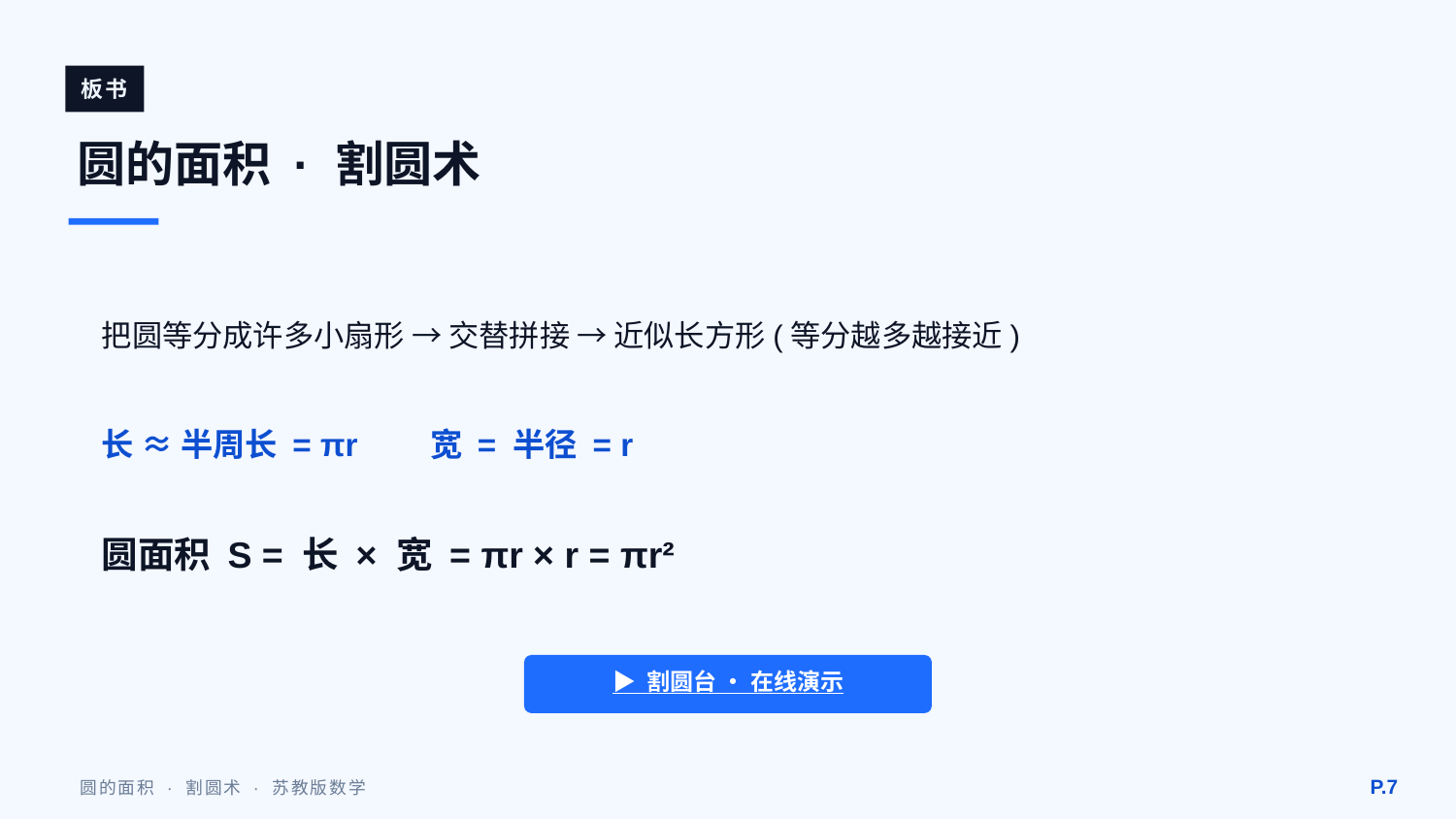

板书

圆的面积 · 割圆术

把圆等分成许多小扇形 → 交替拼接 → 近似长方形(等分越多越接近)
长 ≈ 半周长 = πr　　宽 = 半径 = r
圆面积 S = 长 × 宽 = πr × r = πr²
▶  割圆台 · 在线演示

P.7
圆的面积 · 割圆术 · 苏教版数学